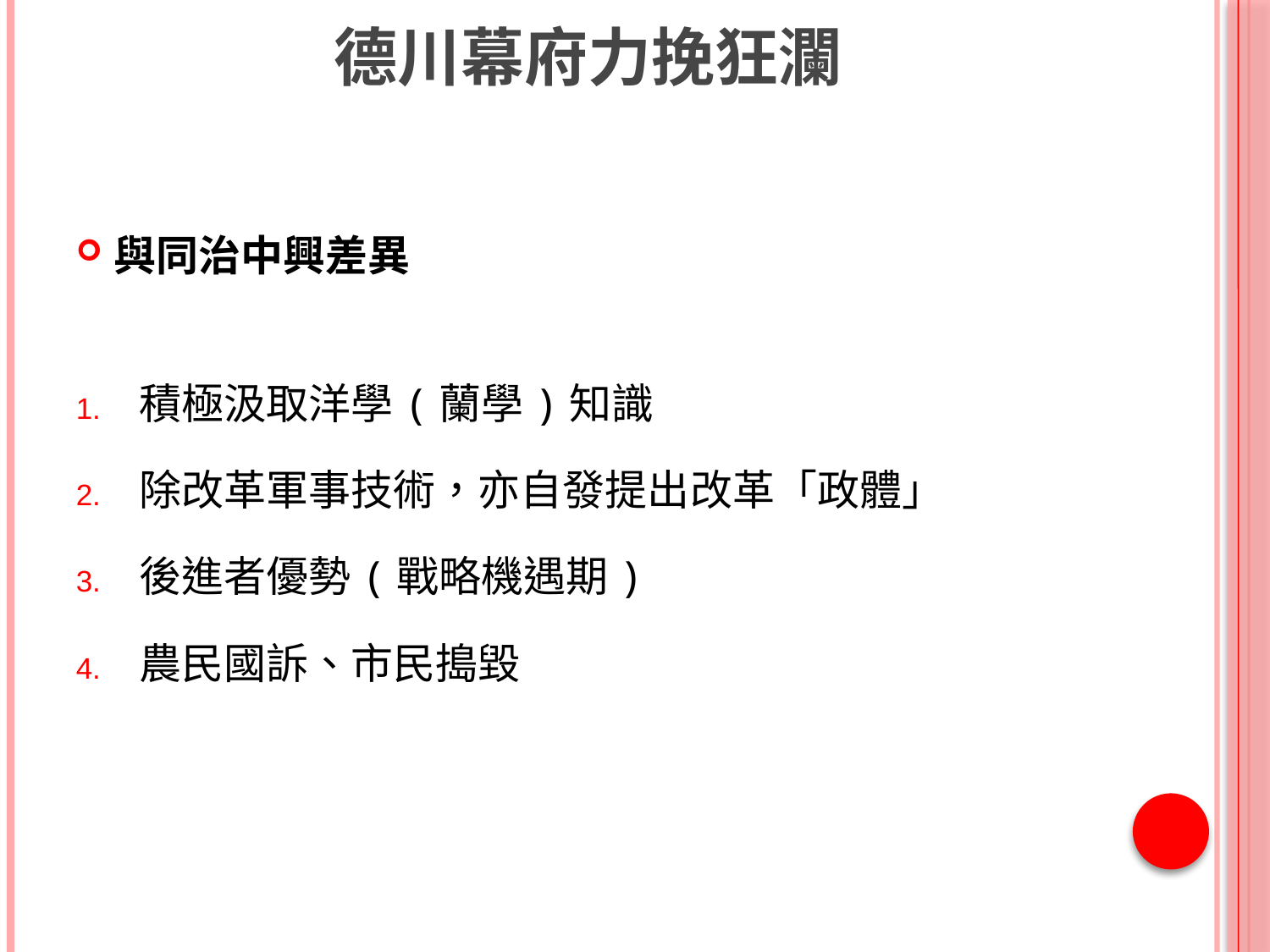

# 德川幕府力挽狂瀾
與同治中興差異

積極汲取洋學(蘭學)知識
除改革軍事技術，亦自發提出改革「政體」
後進者優勢(戰略機遇期)
農民國訴、市民搗毀